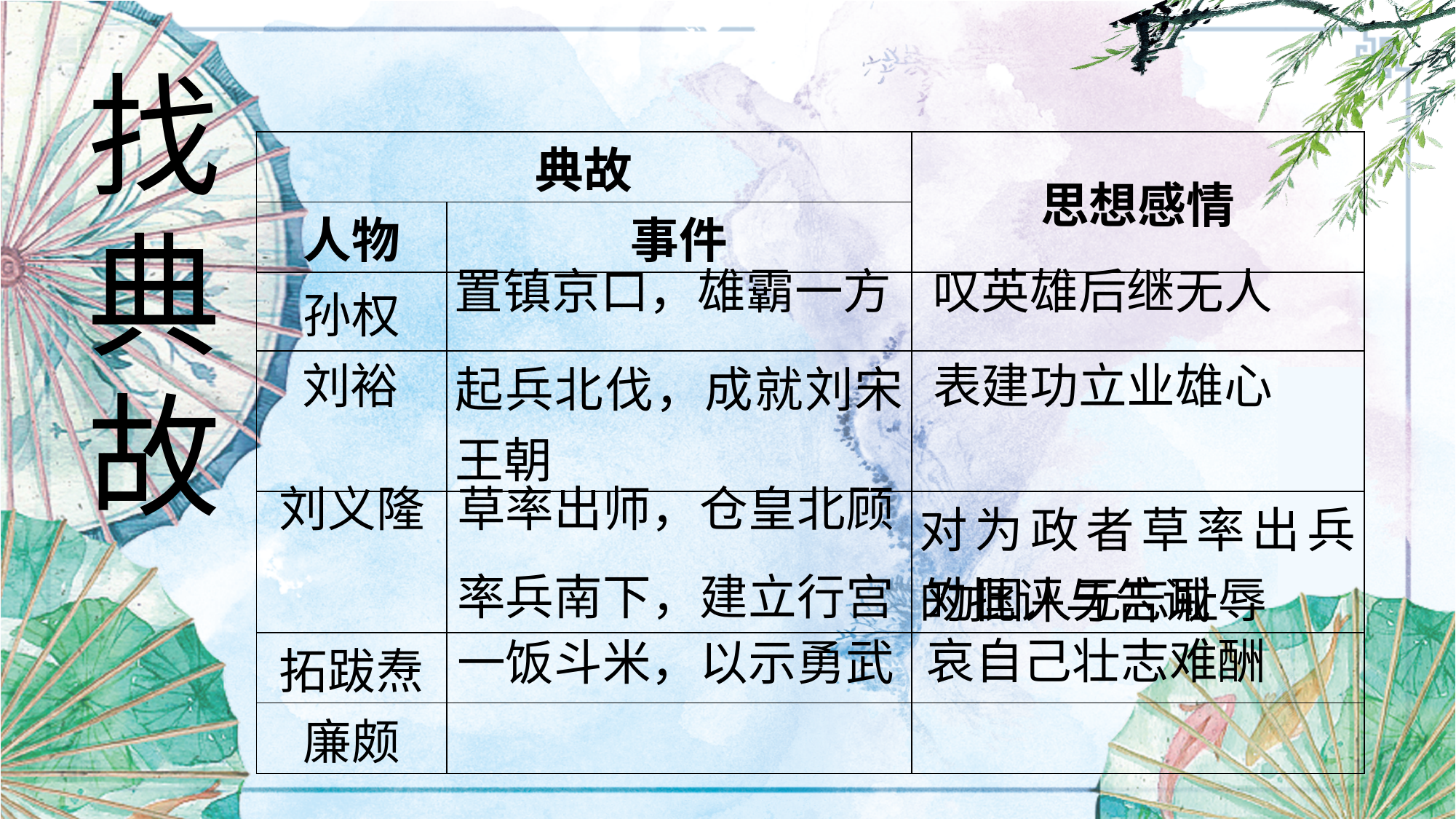

找
典
故
| 典故 |  | 思想感情 |
| --- | --- | --- |
| 人物 | 事件 |  |
| 孙权 |  |  |
|  | 起兵北伐，成就刘宋王朝 |  |
|  |  | 对为政者草率出兵的批评与告诫 |
| 拓跋焘 |  |  |
| 廉颇 |  |  |
叹英雄后继无人
置镇京口，雄霸一方
表建功立业雄心
刘裕
刘义隆
草率出师，仓皇北顾
率兵南下，建立行宫
劝国人无忘耻辱
哀自己壮志难酬
一饭斗米，以示勇武